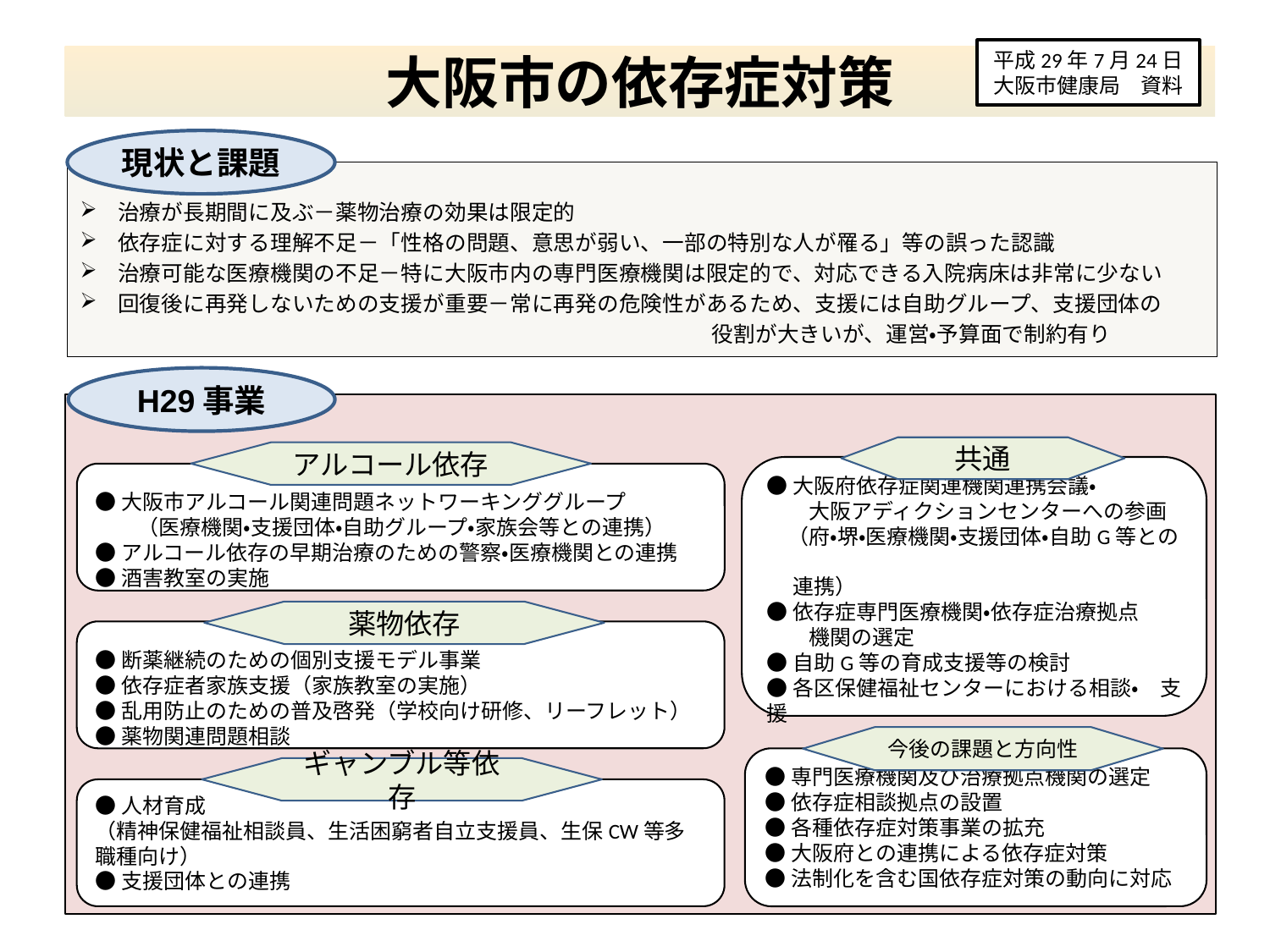

平成29年7月24日
大阪市健康局　資料
# 大阪市の依存症対策
現状と課題

治療が長期間に及ぶ－薬物治療の効果は限定的
依存症に対する理解不足－「性格の問題、意思が弱い、一部の特別な人が罹る」等の誤った認識
治療可能な医療機関の不足－特に大阪市内の専門医療機関は限定的で、対応できる入院病床は非常に少ない
回復後に再発しないための支援が重要－常に再発の危険性があるため、支援には自助グループ、支援団体の
　　　　　　　　　　　　　　　　　　　　　　　　　　　　　役割が大きいが、運営・予算面で制約有り

H29事業

共通
アルコール依存

●大阪府依存症関連機関連携会議・
　　大阪アディクションセンターへの参画
　（府・堺・医療機関・支援団体・自助G等との
　 連携）
●依存症専門医療機関・依存症治療拠点
　　機関の選定
●自助G等の育成支援等の検討
●各区保健福祉センターにおける相談・　支援

●大阪市アルコール関連問題ネットワーキンググループ
　　（医療機関・支援団体・自助グループ・家族会等との連携）
●アルコール依存の早期治療のための警察・医療機関との連携
●酒害教室の実施
薬物依存

●断薬継続のための個別支援モデル事業
●依存症者家族支援（家族教室の実施）
●乱用防止のための普及啓発（学校向け研修、リーフレット）
●薬物関連問題相談

今後の課題と方向性

●専門医療機関及び治療拠点機関の選定
●依存症相談拠点の設置
●各種依存症対策事業の拡充
●大阪府との連携による依存症対策
●法制化を含む国依存症対策の動向に対応
ギャンブル等依存

●人材育成
（精神保健福祉相談員、生活困窮者自立支援員、生保CW等多職種向け）
●支援団体との連携